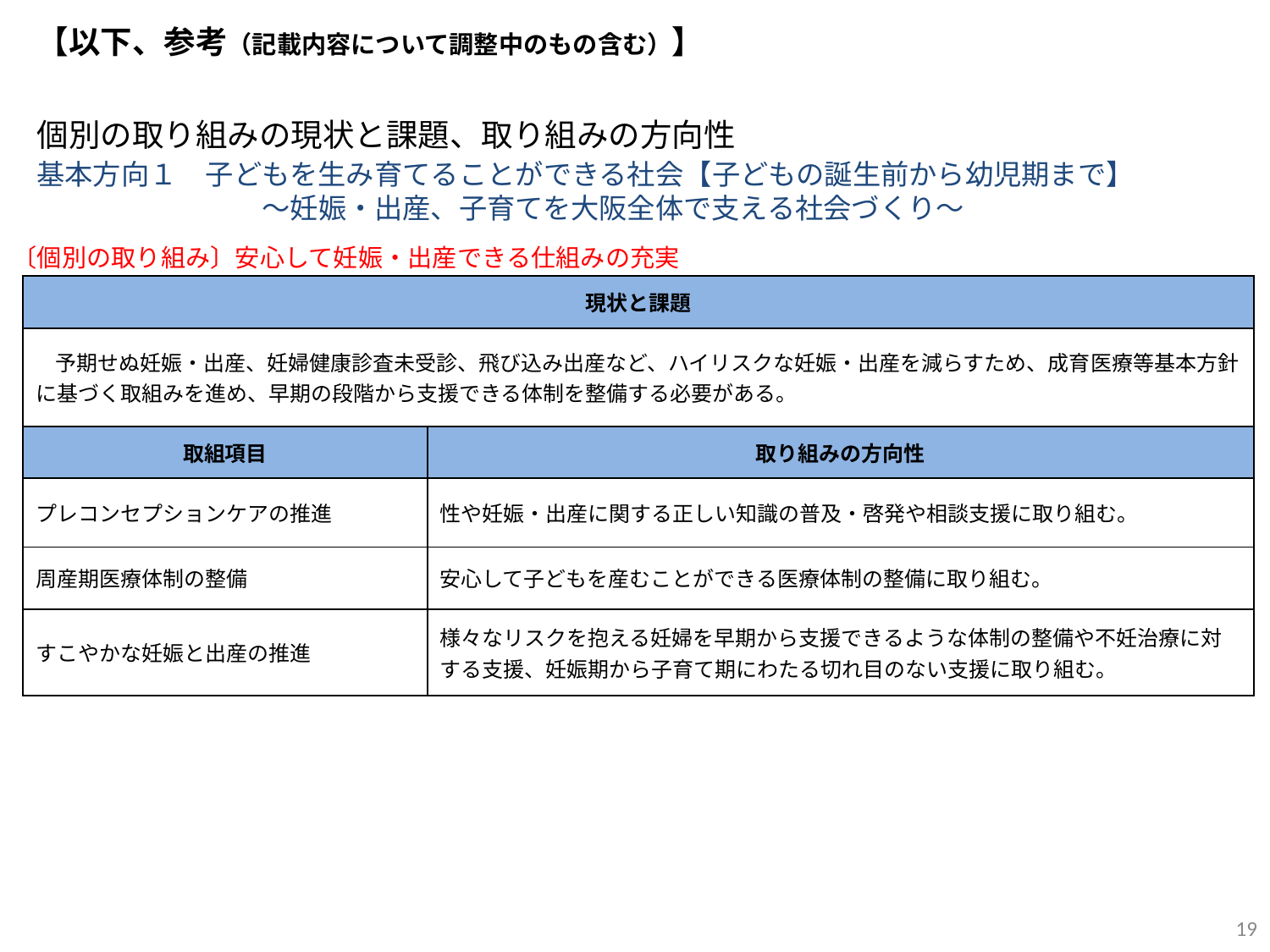

【以下、参考（記載内容について調整中のもの含む）】

個別の取り組みの現状と課題、取り組みの方向性
基本方向１　子どもを生み育てることができる社会【子どもの誕生前から幼児期まで】
　　　　　　　　～妊娠・出産、子育てを大阪全体で支える社会づくり～

〔個別の取り組み〕安心して妊娠・出産できる仕組みの充実
| 現状と課題 |  |
| --- | --- |
| 予期せぬ妊娠・出産、妊婦健康診査未受診、飛び込み出産など、ハイリスクな妊娠・出産を減らすため、成育医療等基本方針に基づく取組みを進め、早期の段階から支援できる体制を整備する必要がある。 |  |
| 取組項目 | 取り組みの方向性 |
| プレコンセプションケアの推進 | 性や妊娠・出産に関する正しい知識の普及・啓発や相談支援に取り組む。 |
| 周産期医療体制の整備 | 安心して子どもを産むことができる医療体制の整備に取り組む。 |
| すこやかな妊娠と出産の推進 | 様々なリスクを抱える妊婦を早期から支援できるような体制の整備や不妊治療に対する支援、妊娠期から子育て期にわたる切れ目のない支援に取り組む。 |
19